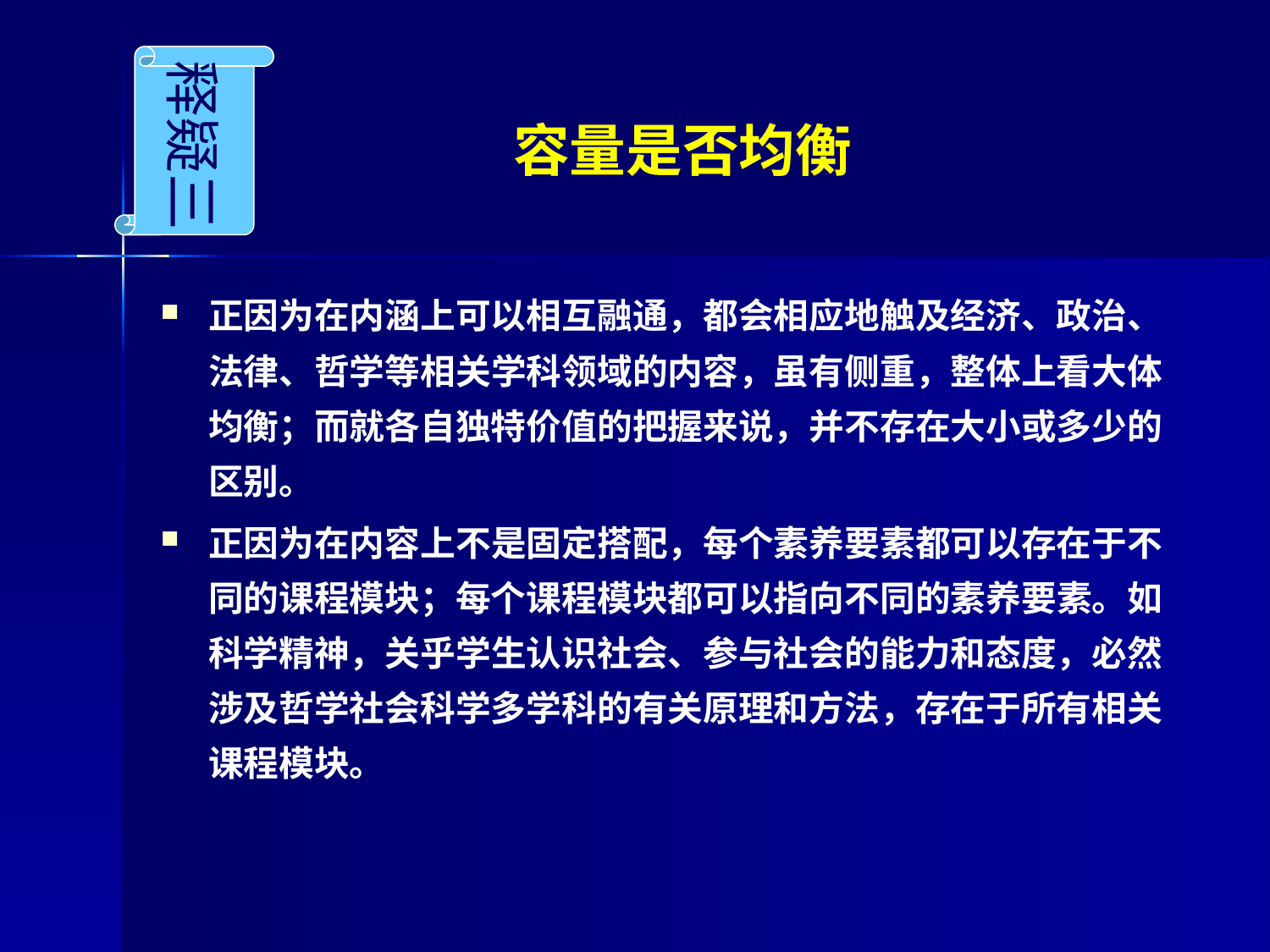

释疑三
# 容量是否均衡
正因为在内涵上可以相互融通，都会相应地触及经济、政治、法律、哲学等相关学科领域的内容，虽有侧重，整体上看大体均衡；而就各自独特价值的把握来说，并不存在大小或多少的区别。
正因为在内容上不是固定搭配，每个素养要素都可以存在于不同的课程模块；每个课程模块都可以指向不同的素养要素。如科学精神，关乎学生认识社会、参与社会的能力和态度，必然涉及哲学社会科学多学科的有关原理和方法，存在于所有相关课程模块。